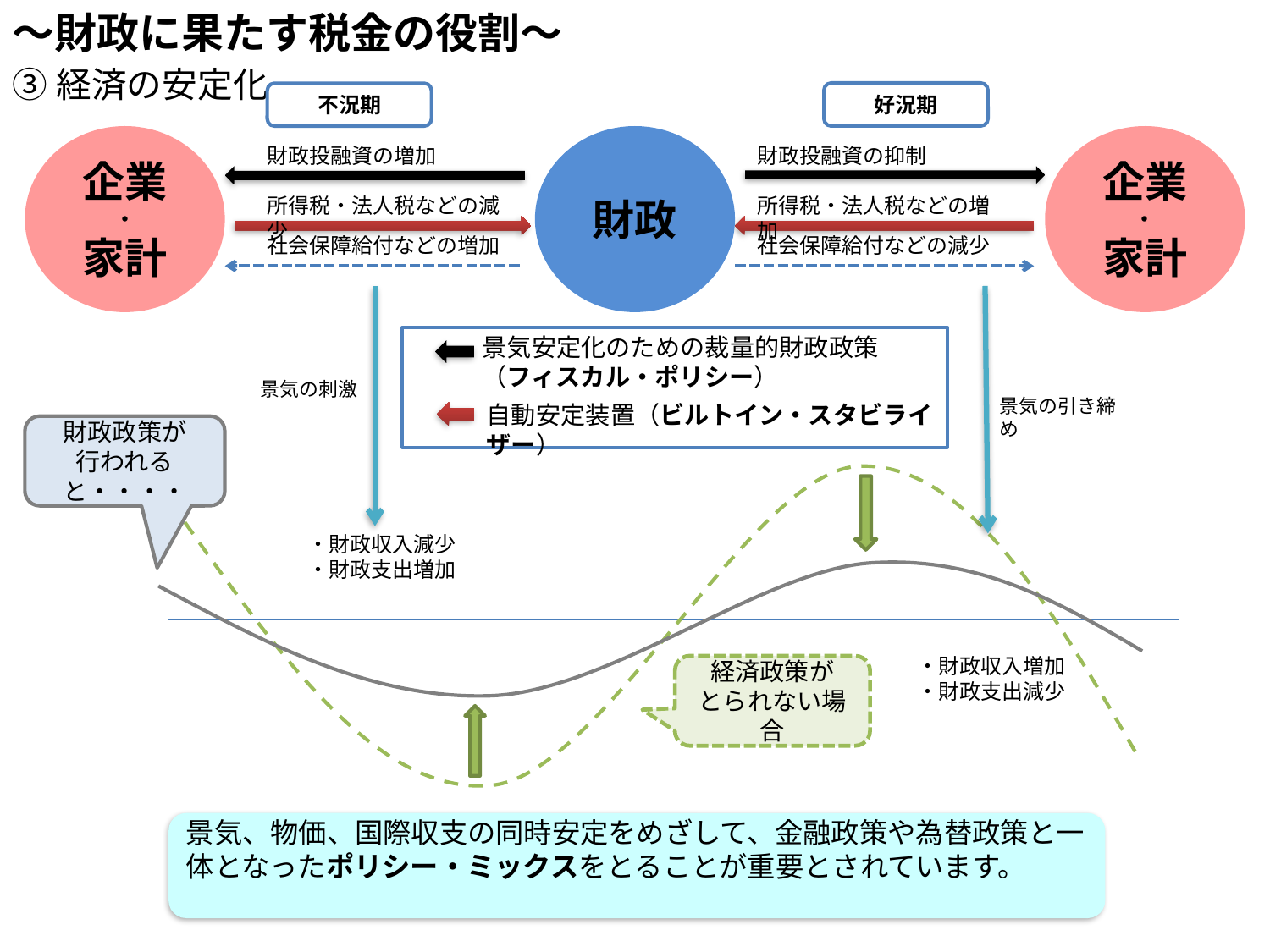

～財政に果たす税金の役割～
③経済の安定化
好況期
不況期
企業
・
家計
財政
企業
・
家計
財政投融資の抑制
財政投融資の増加

所得税・法人税などの減少
所得税・法人税などの増加

社会保障給付などの増加
社会保障給付などの減少
景気安定化のための裁量的財政政策
（フィスカル・ポリシー）

自動安定装置（ビルトイン・スタビライザー）

景気の刺激
景気の引き締め
財政政策が
行われると・・・・

・財政収入減少
・財政支出増加

・財政収入増加
・財政支出減少

経済政策が
とられない場合
景気、物価、国際収支の同時安定をめざして、金融政策や為替政策と一体となったポリシー・ミックスをとることが重要とされています。